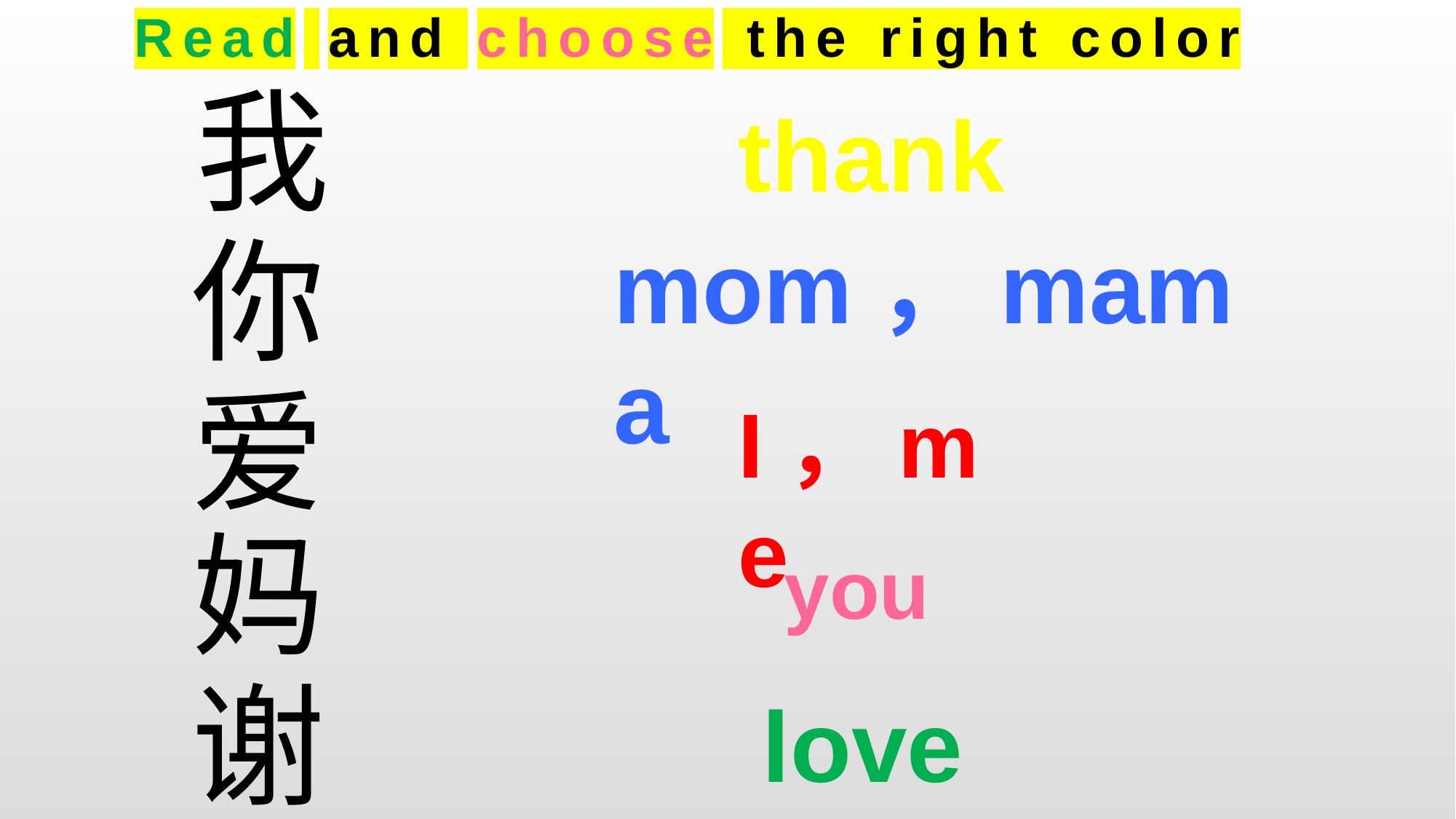

Read and choose the right color
# 我
thank
你
mom，mama
爱
I，me
妈
you
谢
love